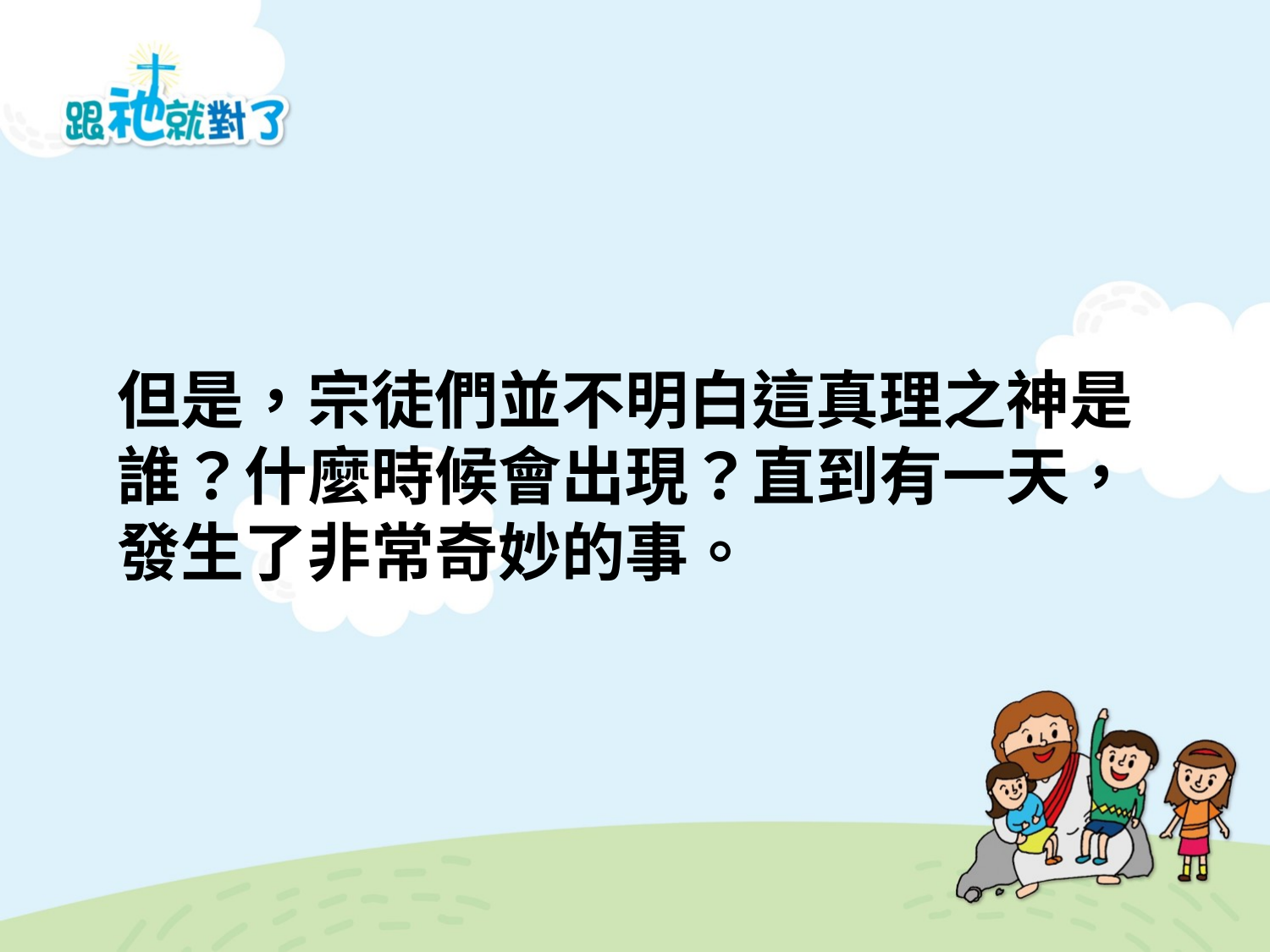

但是，宗徒們並不明白這真理之神是誰？什麼時候會出現？直到有一天，發生了非常奇妙的事。